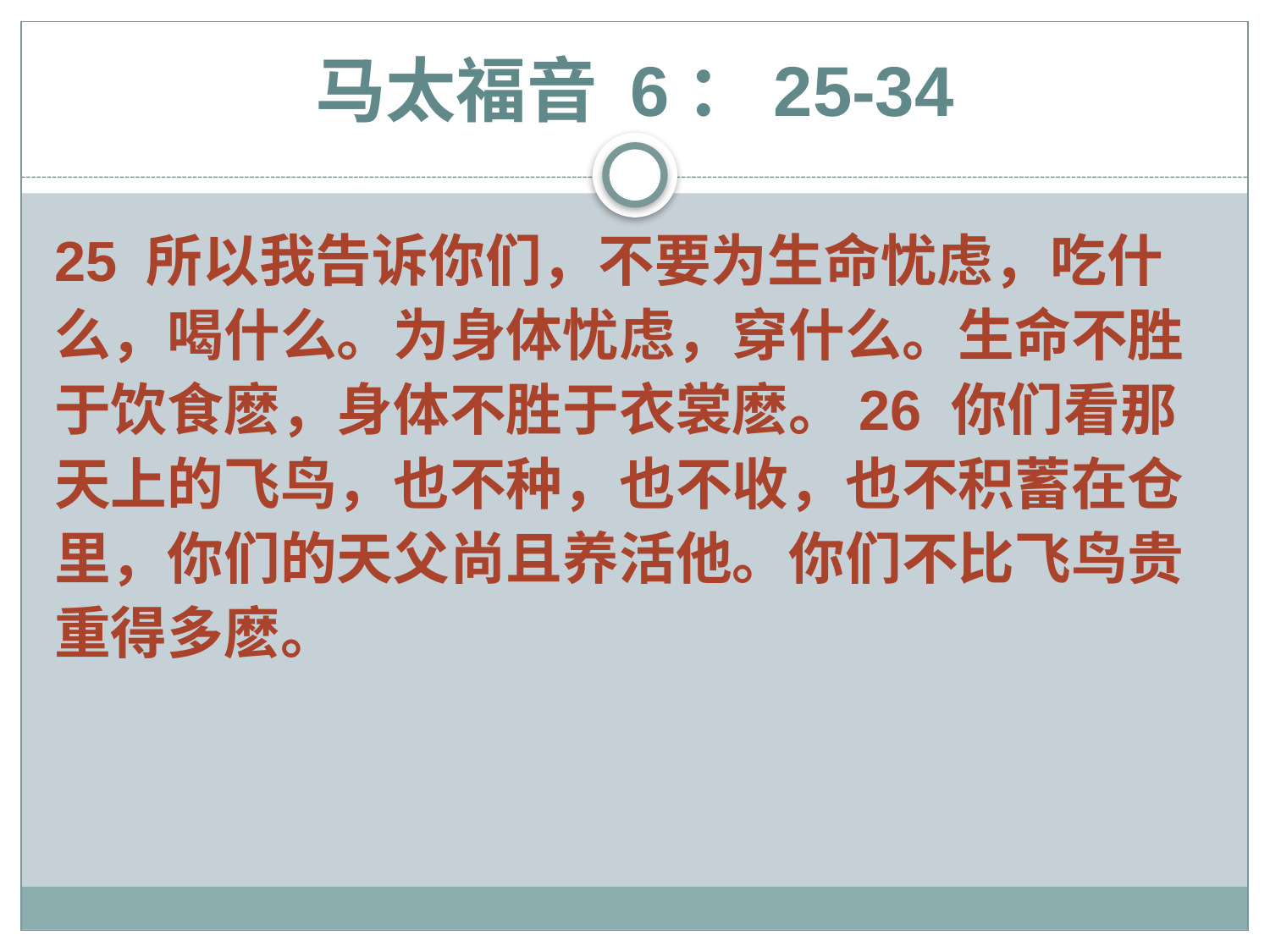

# 马太福音 6：25-34
25 所以我告诉你们，不要为生命忧虑，吃什么，喝什么。为身体忧虑，穿什么。生命不胜于饮食麽，身体不胜于衣裳麽。26 你们看那天上的飞鸟，也不种，也不收，也不积蓄在仓里，你们的天父尚且养活他。你们不比飞鸟贵重得多麽。